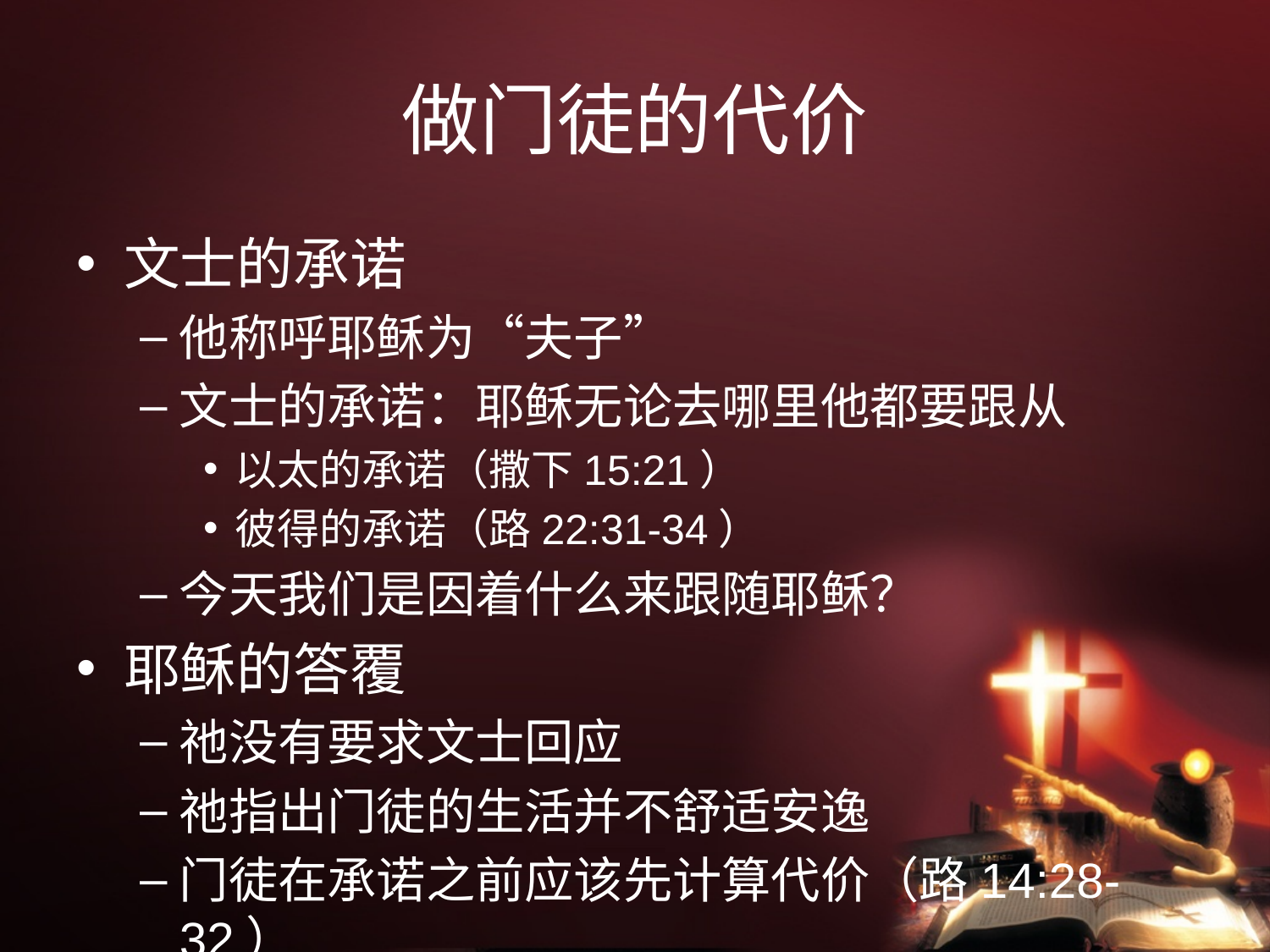

# 做门徒的代价
文士的承诺
他称呼耶稣为“夫子”
文士的承诺：耶稣无论去哪里他都要跟从
以太的承诺（撒下15:21）
彼得的承诺（路22:31-34）
今天我们是因着什么来跟随耶稣？
耶稣的答覆
祂没有要求文士回应
祂指出门徒的生活并不舒适安逸
门徒在承诺之前应该先计算代价（路14:28-32）